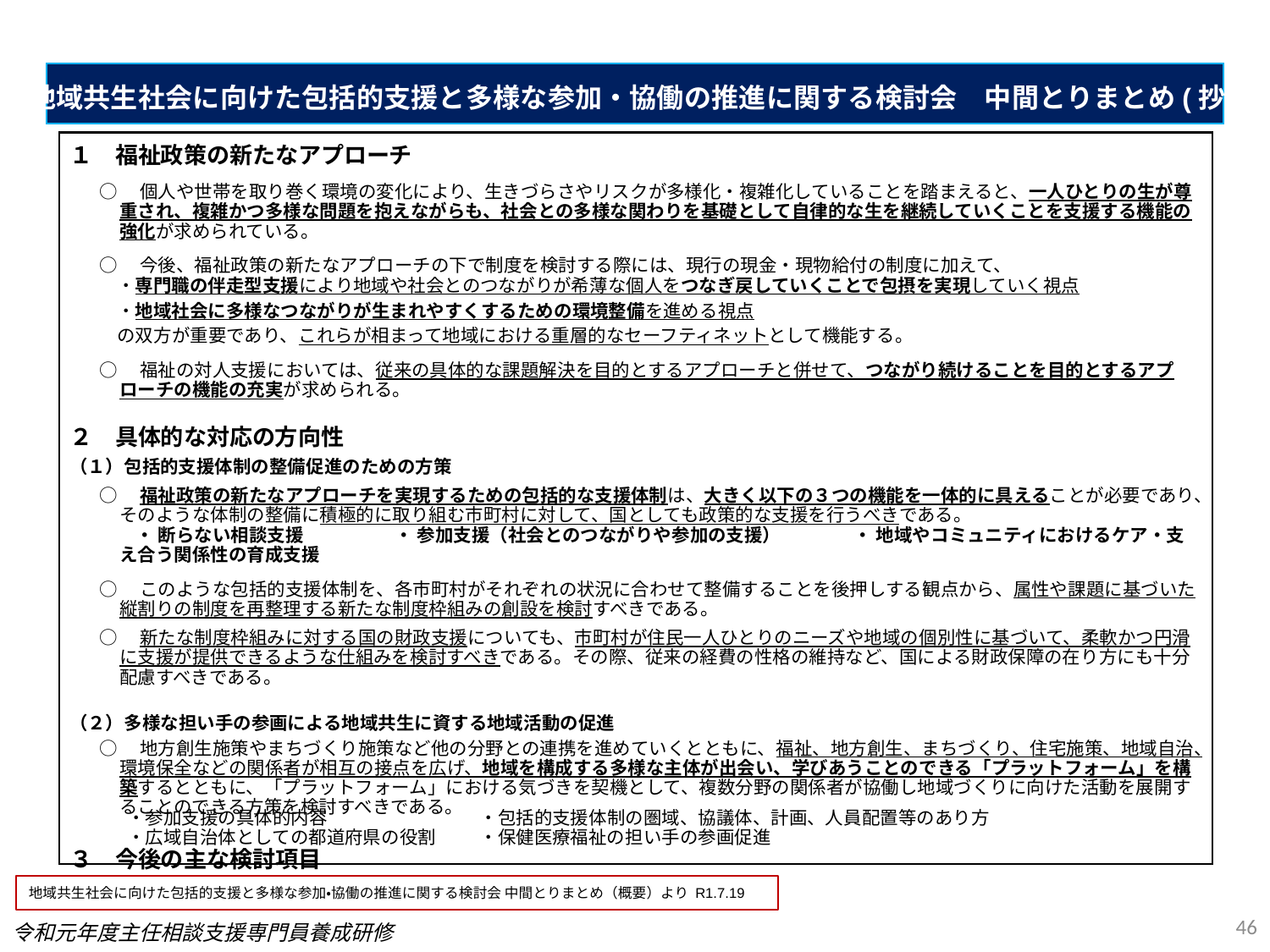

地域共生社会に向けた包括的支援と多様な参加・協働の推進に関する検討会　中間とりまとめ(抄)
１　福祉政策の新たなアプローチ
○　個人や世帯を取り巻く環境の変化により、生きづらさやリスクが多様化・複雑化していることを踏まえると、一人ひとりの生が尊重され、複雑かつ多様な問題を抱えながらも、社会との多様な関わりを基礎として自律的な生を継続していくことを支援する機能の強化が求められている。
○　今後、福祉政策の新たなアプローチの下で制度を検討する際には、現行の現金・現物給付の制度に加えて、
　・専門職の伴走型支援により地域や社会とのつながりが希薄な個人をつなぎ戻していくことで包摂を実現していく視点
　・地域社会に多様なつながりが生まれやすくするための環境整備を進める視点
　の双方が重要であり、これらが相まって地域における重層的なセーフティネットとして機能する。
○　福祉の対人支援においては、従来の具体的な課題解決を目的とするアプローチと併せて、つながり続けることを目的とするアプローチの機能の充実が求められる。

２　具体的な対応の方向性
（１）包括的支援体制の整備促進のための方策
○　福祉政策の新たなアプローチを実現するための包括的な支援体制は、大きく以下の３つの機能を一体的に具えることが必要であり、そのような体制の整備に積極的に取り組む市町村に対して、国としても政策的な支援を行うべきである。
　　・ 断らない相談支援　　　　　・ 参加支援（社会とのつながりや参加の支援）　　　　・ 地域やコミュニティにおけるケア・支え合う関係性の育成支援
○　このような包括的支援体制を、各市町村がそれぞれの状況に合わせて整備することを後押しする観点から、属性や課題に基づいた縦割りの制度を再整理する新たな制度枠組みの創設を検討すべきである。
○　新たな制度枠組みに対する国の財政支援についても、市町村が住民一人ひとりのニーズや地域の個別性に基づいて、柔軟かつ円滑に支援が提供できるような仕組みを検討すべきである。その際、従来の経費の性格の維持など、国による財政保障の在り方にも十分配慮すべきである。
（２）多様な担い手の参画による地域共生に資する地域活動の促進
○　地方創生施策やまちづくり施策など他の分野との連携を進めていくとともに、福祉、地方創生、まちづくり、住宅施策、地域自治、環境保全などの関係者が相互の接点を広げ、地域を構成する多様な主体が出会い、学びあうことのできる「プラットフォーム」を構築するとともに、「プラットフォーム」における気づきを契機として、複数分野の関係者が協働し地域づくりに向けた活動を展開することのできる方策を検討すべきである。

３　今後の主な検討項目

・参加支援の具体的内容
・広域自治体としての都道府県の役割
・包括的支援体制の圏域、協議体、計画、人員配置等のあり方
・保健医療福祉の担い手の参画促進

地域共生社会に向けた包括的支援と多様な参加・協働の推進に関する検討会 中間とりまとめ（概要）より R1.7.19
46
令和元年度主任相談支援専門員養成研修